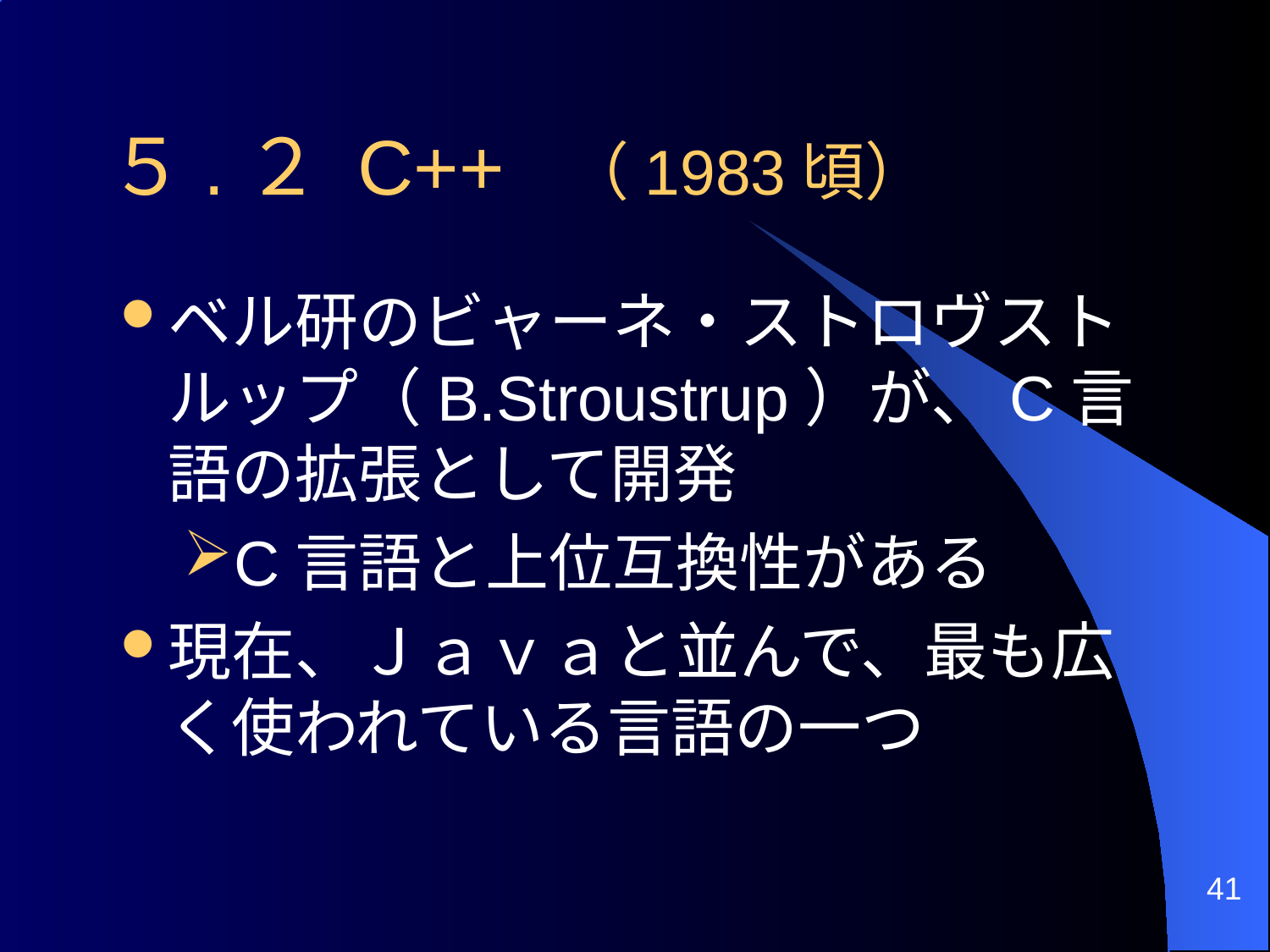

# ５.２ C++  （1983頃）
ベル研のビャーネ・ストロヴストルップ（B.Stroustrup）が、C言語の拡張として開発
C言語と上位互換性がある
現在、Ｊａｖａと並んで、最も広く使われている言語の一つ
41